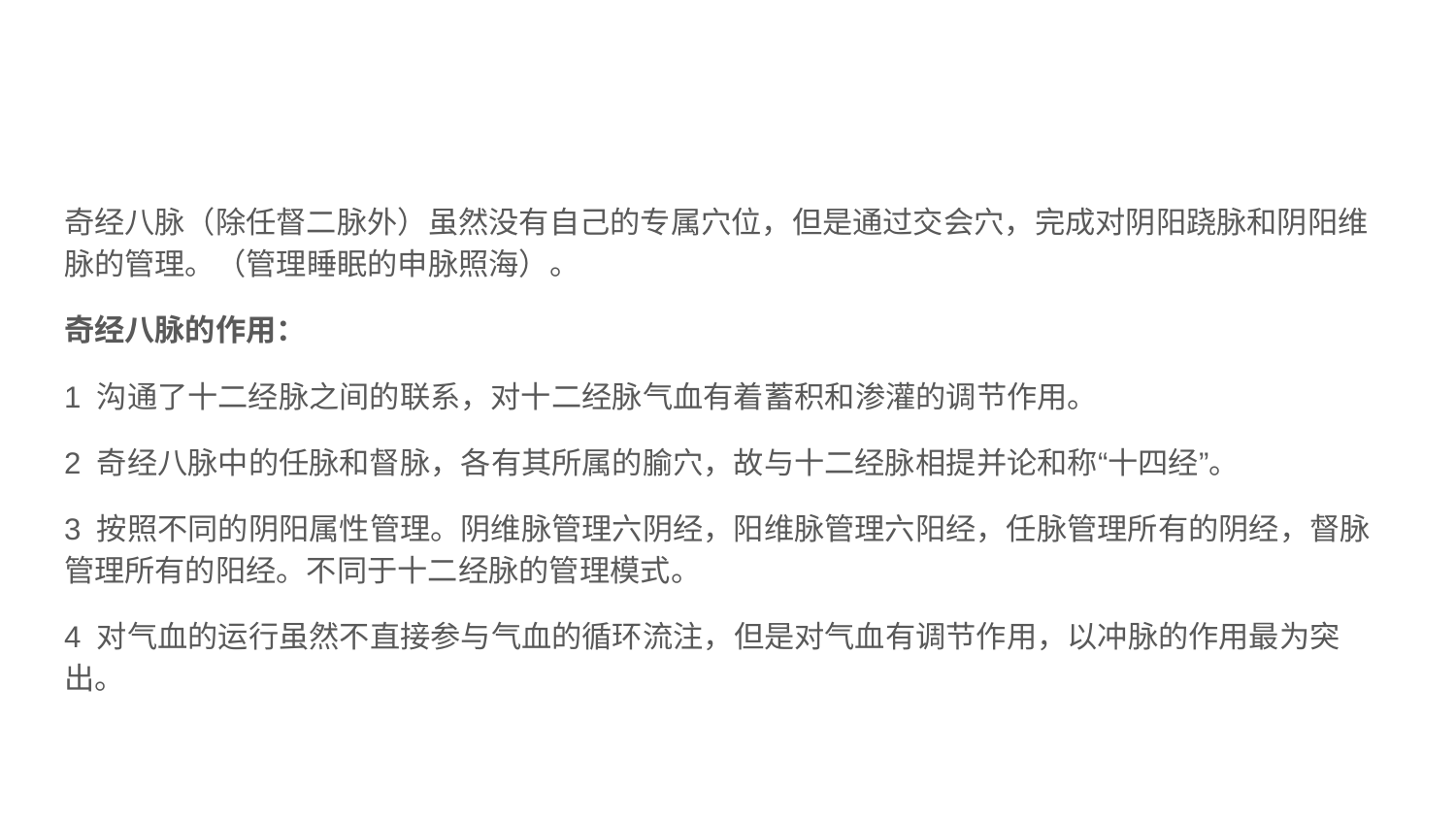

#
奇经八脉（除任督二脉外）虽然没有自己的专属穴位，但是通过交会穴，完成对阴阳跷脉和阴阳维脉的管理。（管理睡眠的申脉照海）。
奇经八脉的作用：
1 沟通了十二经脉之间的联系，对十二经脉气血有着蓄积和渗灌的调节作用。
2 奇经八脉中的任脉和督脉，各有其所属的腧穴，故与十二经脉相提并论和称“十四经”。
3 按照不同的阴阳属性管理。阴维脉管理六阴经，阳维脉管理六阳经，任脉管理所有的阴经，督脉管理所有的阳经。不同于十二经脉的管理模式。
4 对气血的运行虽然不直接参与气血的循环流注，但是对气血有调节作用，以冲脉的作用最为突出。